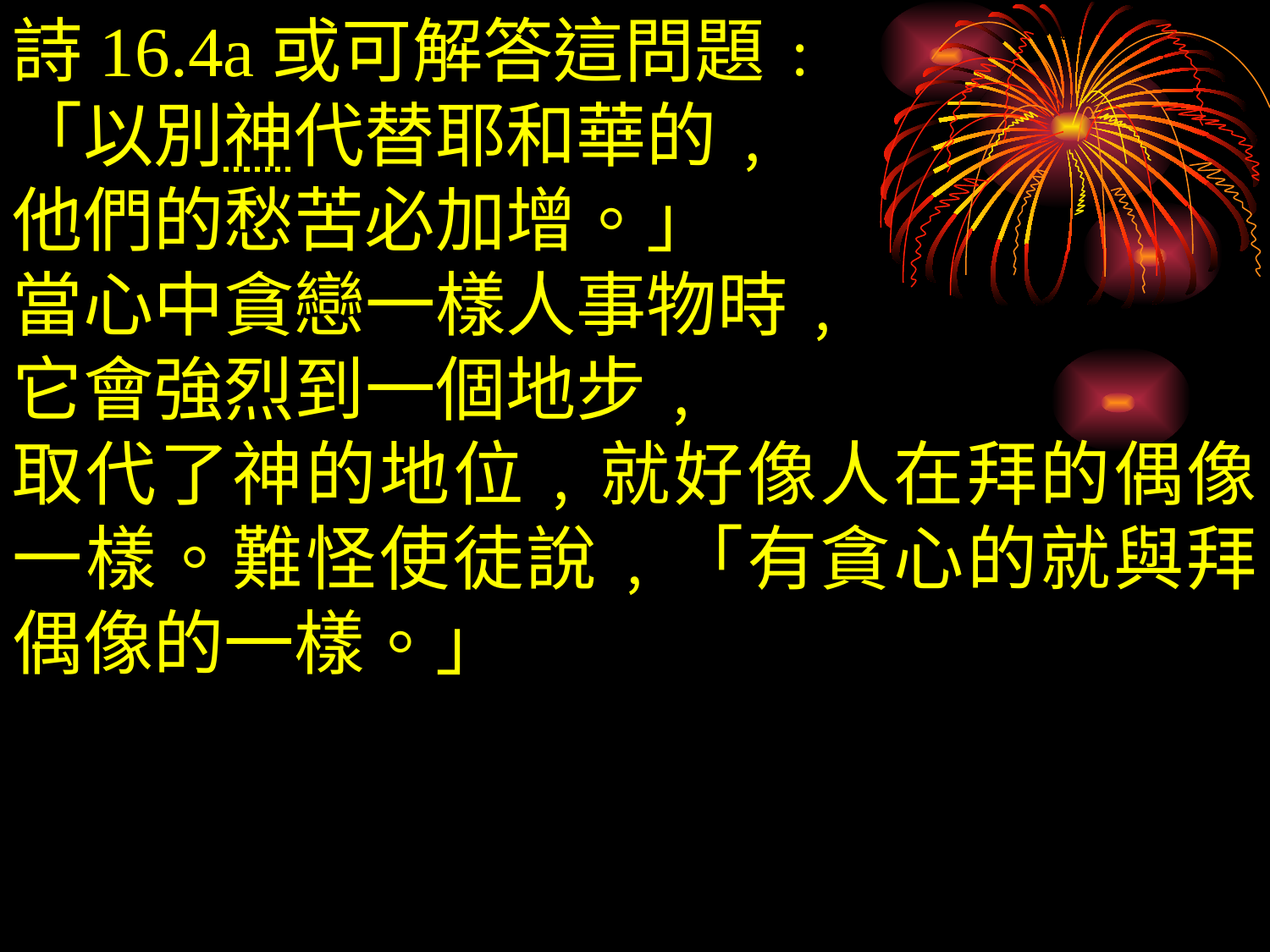

詩16.4a或可解答這問題﹕
「以別神代替耶和華的﹐
他們的愁苦必加增。」
當心中貪戀一樣人事物時﹐
它會強烈到一個地步﹐
取代了神的地位﹐就好像人在拜的偶像一樣。難怪使徒說﹐「有貪心的就與拜偶像的一樣。」